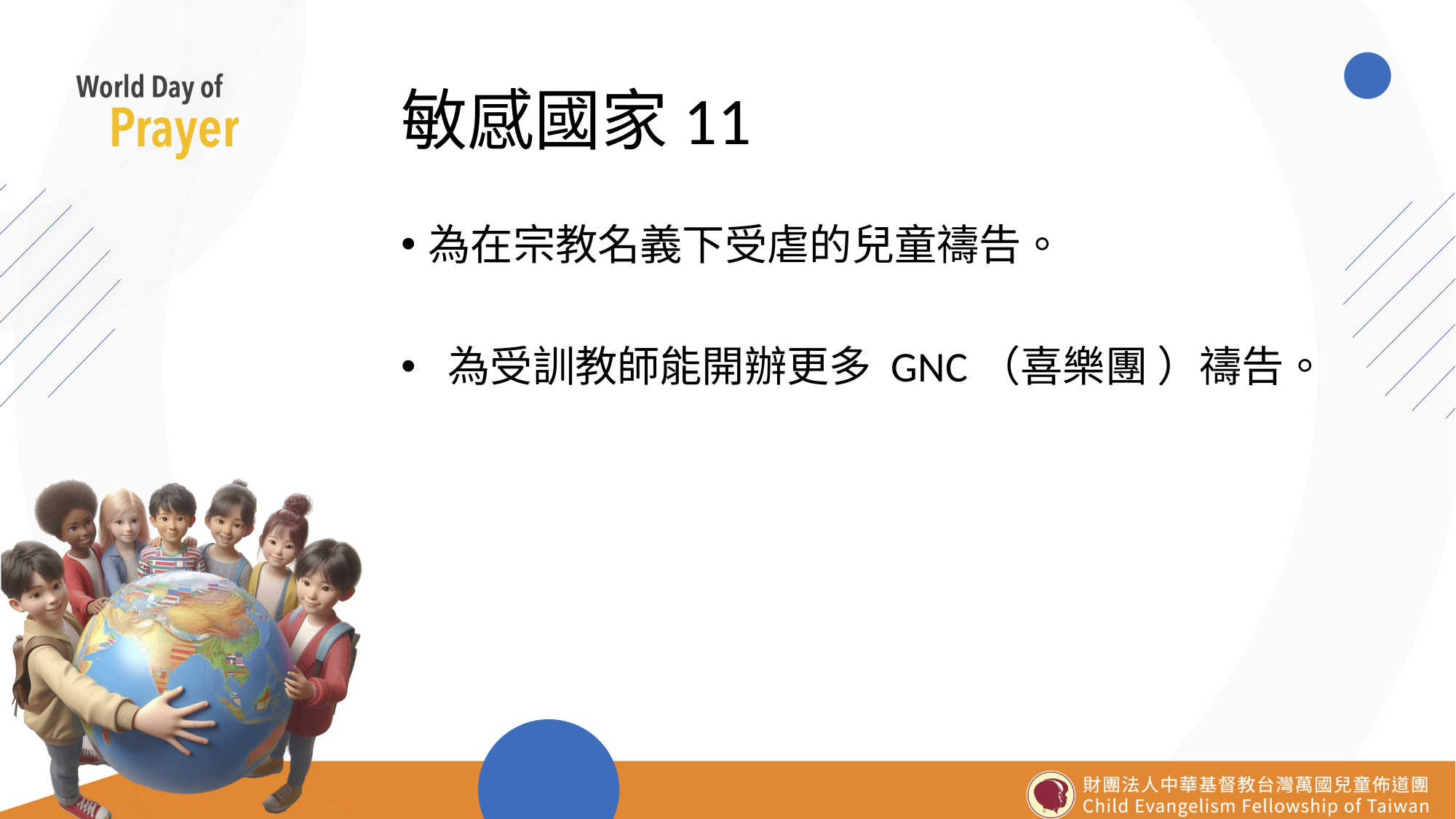

# 敏感國家11
為在宗教名義下受虐的兒童禱告。

 為受訓教師能開辦更多 GNC（喜樂團 ）禱告。